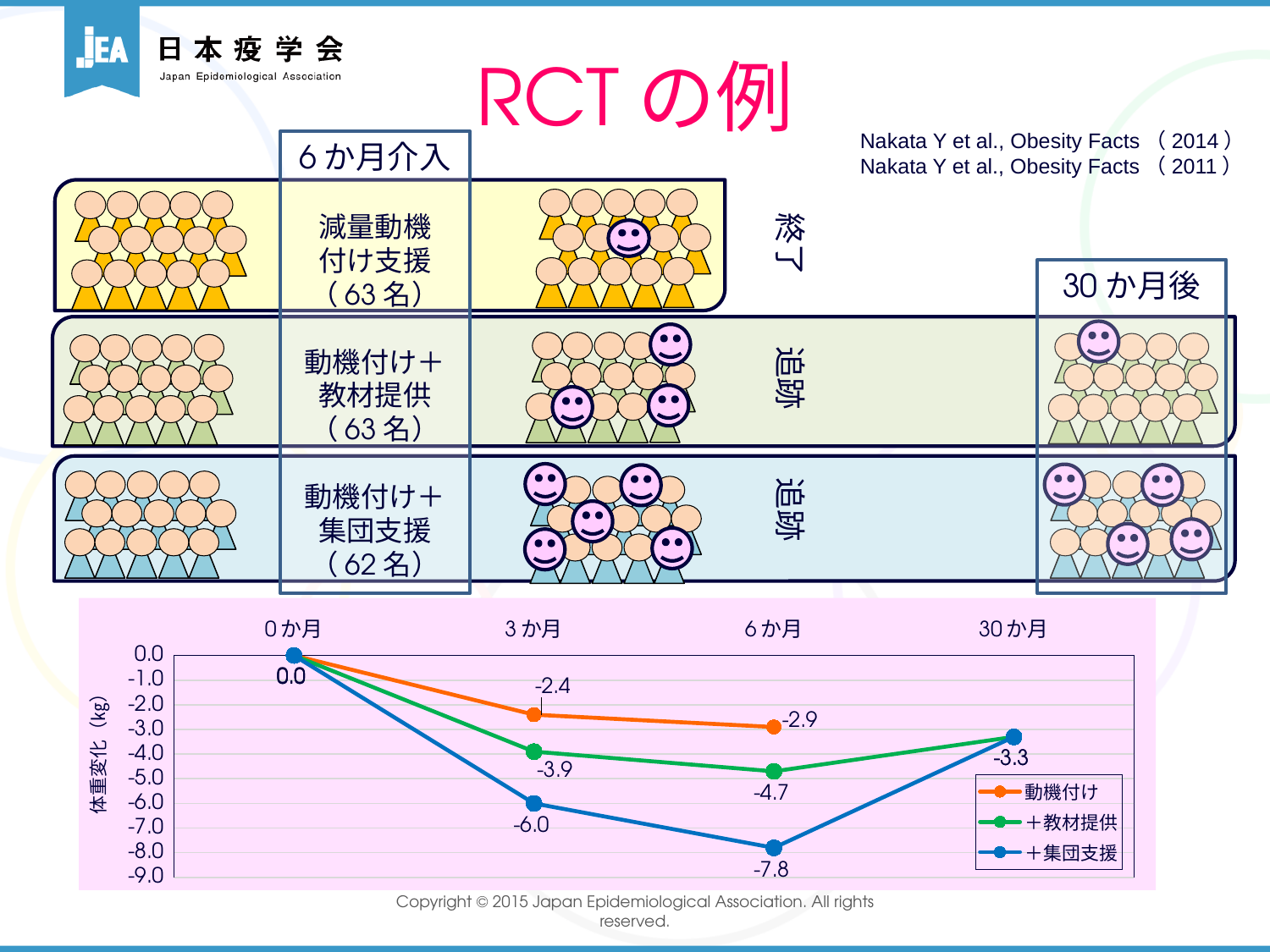

# RCTの例
Nakata Y et al., Obesity Facts（2014）
Nakata Y et al., Obesity Facts（2011）
6か月介入

減量動機
付け支援
（63名）

動機付け＋
教材提供
（63名）

動機付け＋
集団支援
（62名）

終了　　 追跡　     追跡

30か月後

### Chart

| Category | 動機付け | ＋教材提供 | ＋集団支援 |
|---|---|---|---|
| 0か月 | 0.0 | 0.0 | 0.0 |
| 3か月 | -2.4 | -3.9 | -6.0 |
| 6か月 | -2.9 | -4.7 | -7.8 |
| 30か月 | None | -3.3 | -3.3 |